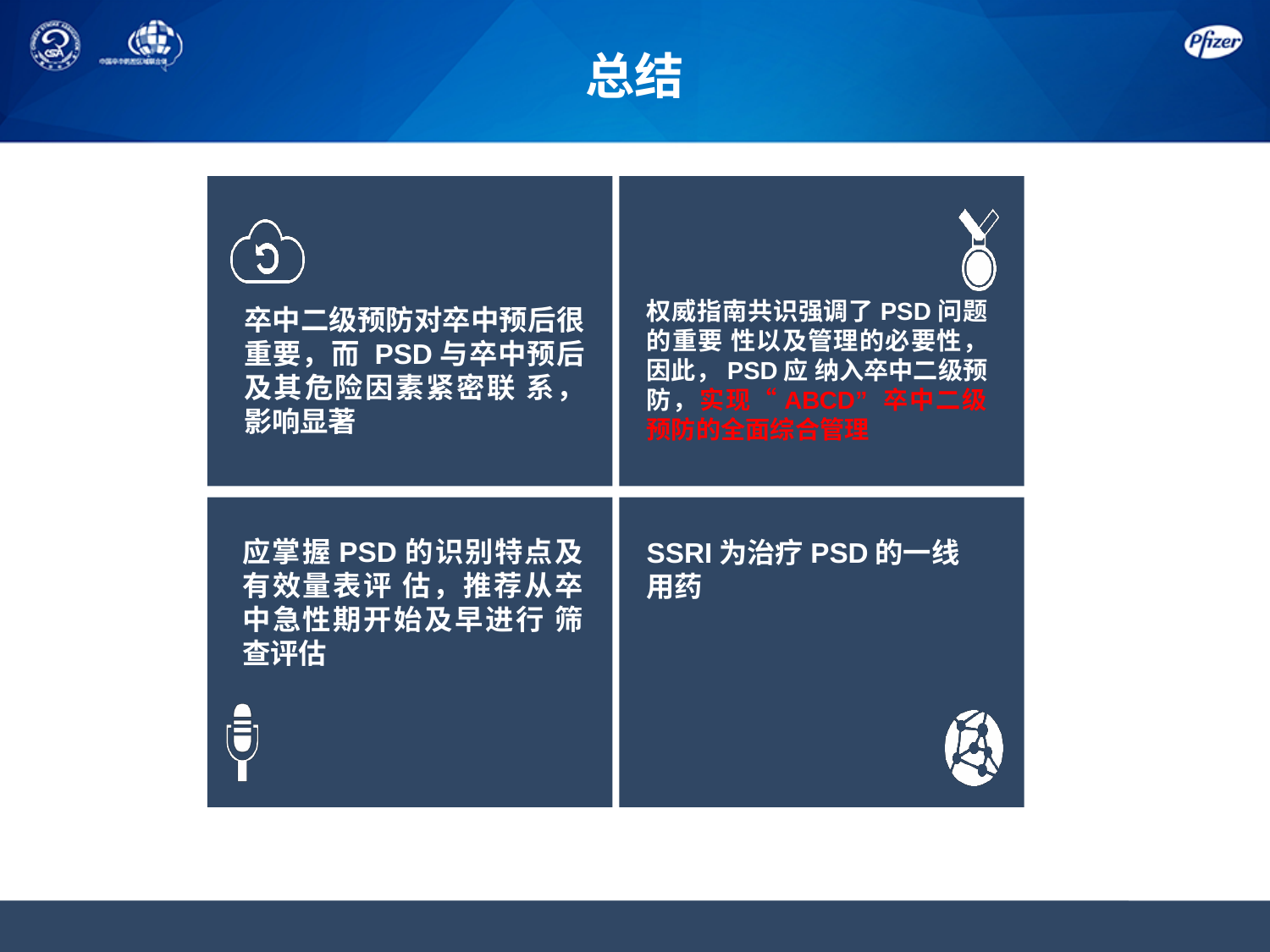

总结

权威指南共识强调了PSD问题的重要 性以及管理的必要性，因此，PSD应 纳入卒中二级预防，实现“ABCD” 卒中二级预防的全面综合管理
卒中二级预防对卒中预后很重要，而 PSD与卒中预后及其危险因素紧密联 系，影响显著

应掌握PSD的识别特点及有效量表评 估，推荐从卒中急性期开始及早进行 筛查评估
SSRI为治疗PSD的一线用药

工业设计系